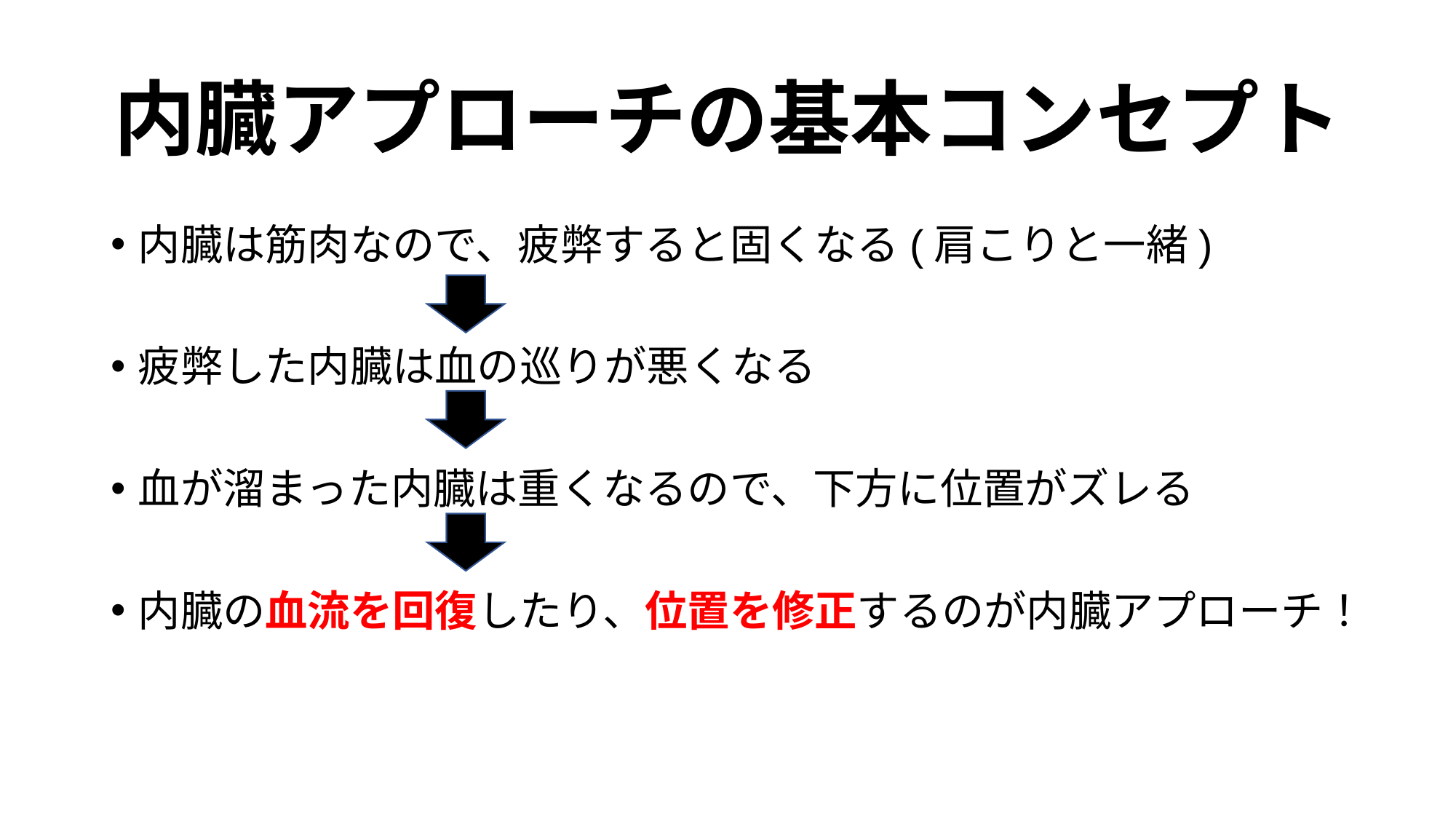

# 内臓アプローチの基本コンセプト
内臓は筋肉なので、疲弊すると固くなる(肩こりと一緒)

疲弊した内臓は血の巡りが悪くなる

血が溜まった内臓は重くなるので、下方に位置がズレる

内臓の血流を回復したり、位置を修正するのが内臓アプローチ！